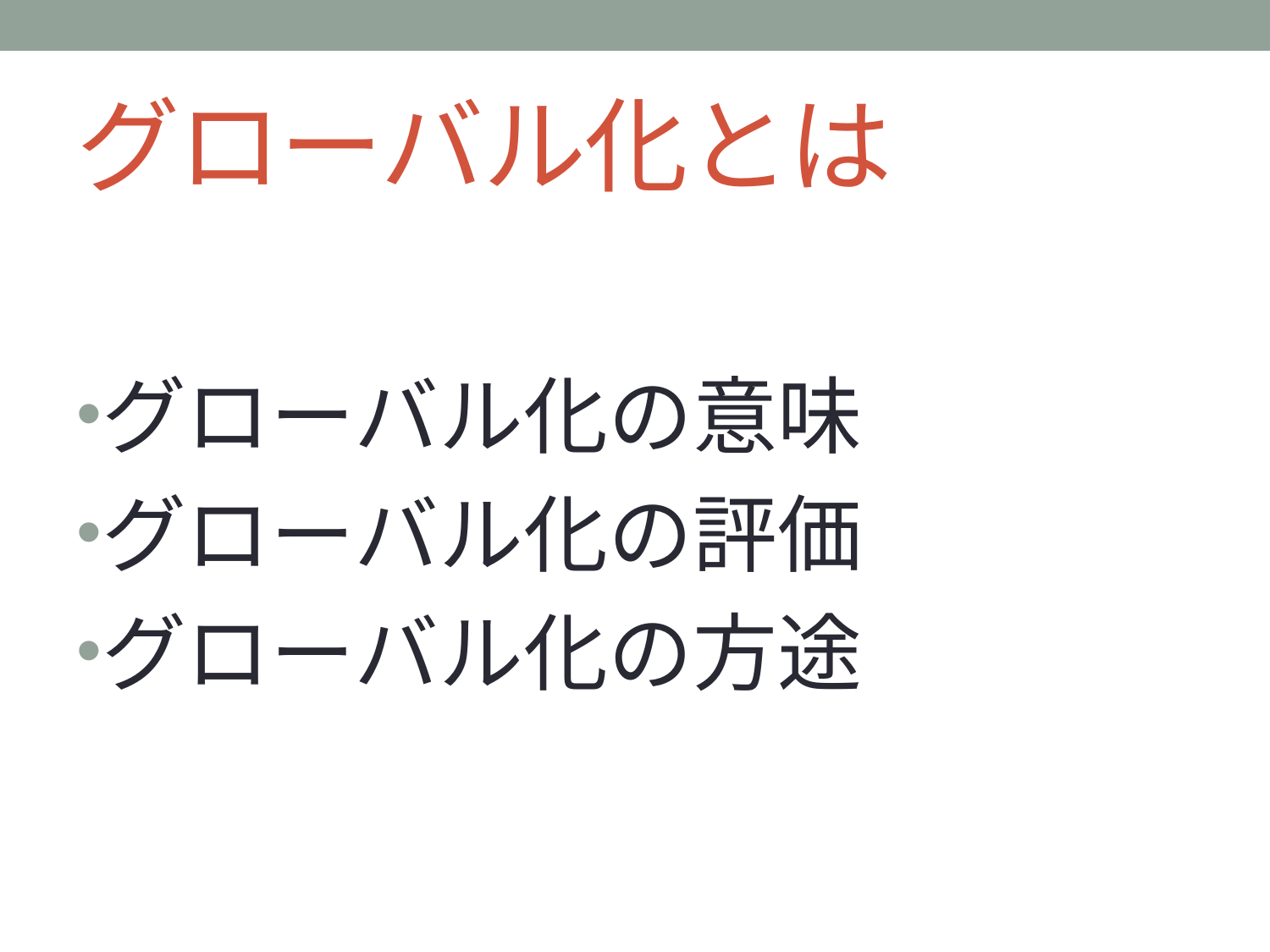

# グローバル化とは
グローバル化の意味
グローバル化の評価
グローバル化の方途